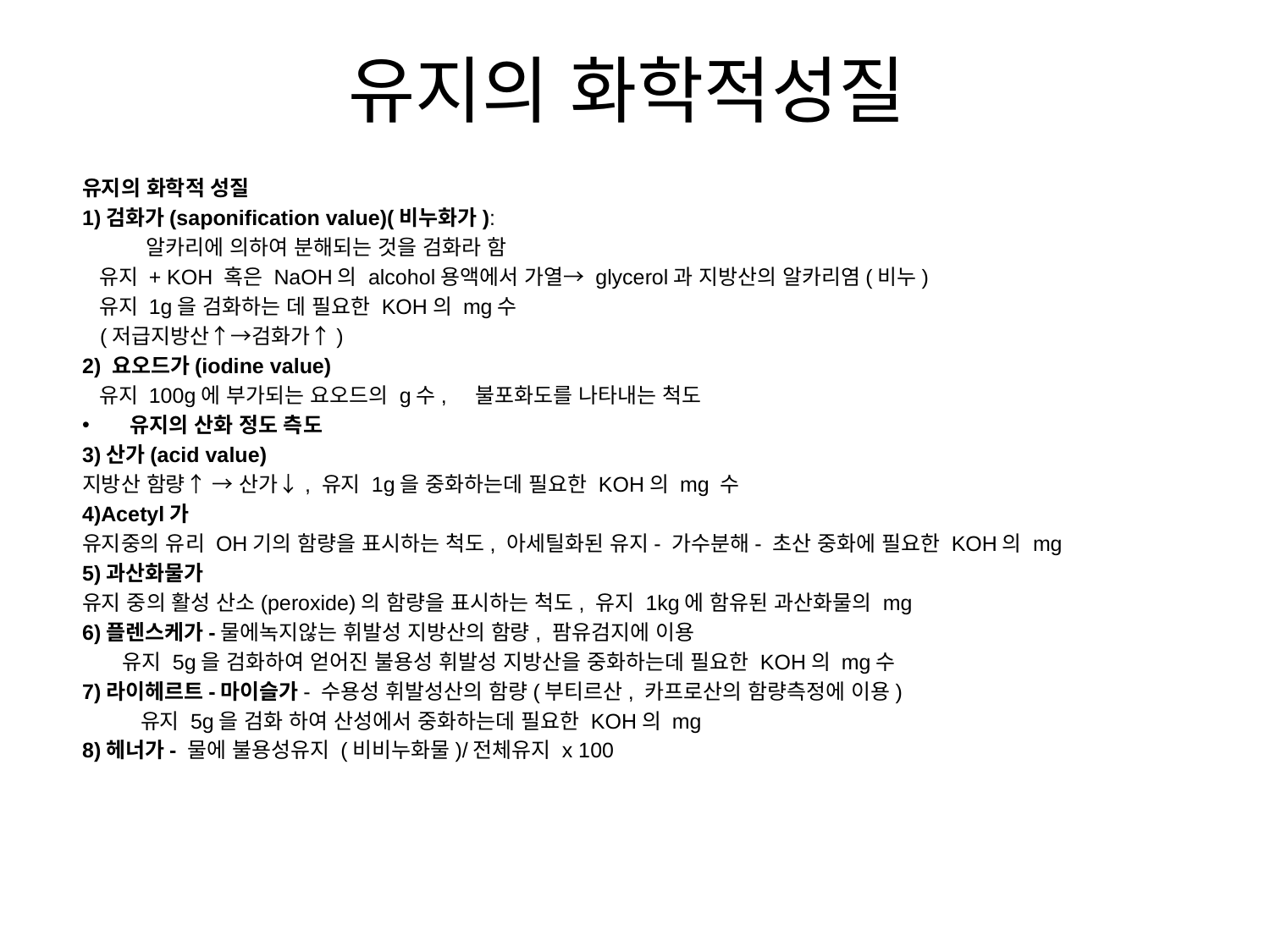

# 유지의 화학적성질
유지의 화학적 성질
1)검화가(saponification value)(비누화가):
          알카리에 의하여 분해되는 것을 검화라 함
  유지 + KOH 혹은 NaOH의 alcohol용액에서 가열→ glycerol과 지방산의 알카리염(비누)
  유지 1g을 검화하는 데 필요한 KOH의 mg수
   (저급지방산↑→검화가↑)
2) 요오드가(iodine value)
  유지 100g에 부가되는 요오드의 g수,    불포화도를 나타내는 척도
유지의 산화 정도 측도
3)산가(acid value)
지방산 함량↑ → 산가↓, 유지 1g을 중화하는데 필요한 KOH의 mg 수
4)Acetyl가
유지중의 유리 OH기의 함량을 표시하는 척도, 아세틸화된 유지- 가수분해- 초산 중화에 필요한 KOH의 mg
5)과산화물가
유지 중의 활성 산소(peroxide)의 함량을 표시하는 척도, 유지 1kg에 함유된 과산화물의 mg
6)플렌스케가-물에녹지않는 휘발성 지방산의 함량, 팜유검지에 이용
      유지 5g을 검화하여 얻어진 불용성 휘발성 지방산을 중화하는데 필요한 KOH의 mg수
7)라이헤르트-마이슬가- 수용성 휘발성산의 함량(부티르산, 카프로산의 함량측정에 이용)
         유지 5g을 검화 하여 산성에서 중화하는데 필요한 KOH의 mg
8)헤너가- 물에 불용성유지 (비비누화물)/전체유지 x 100